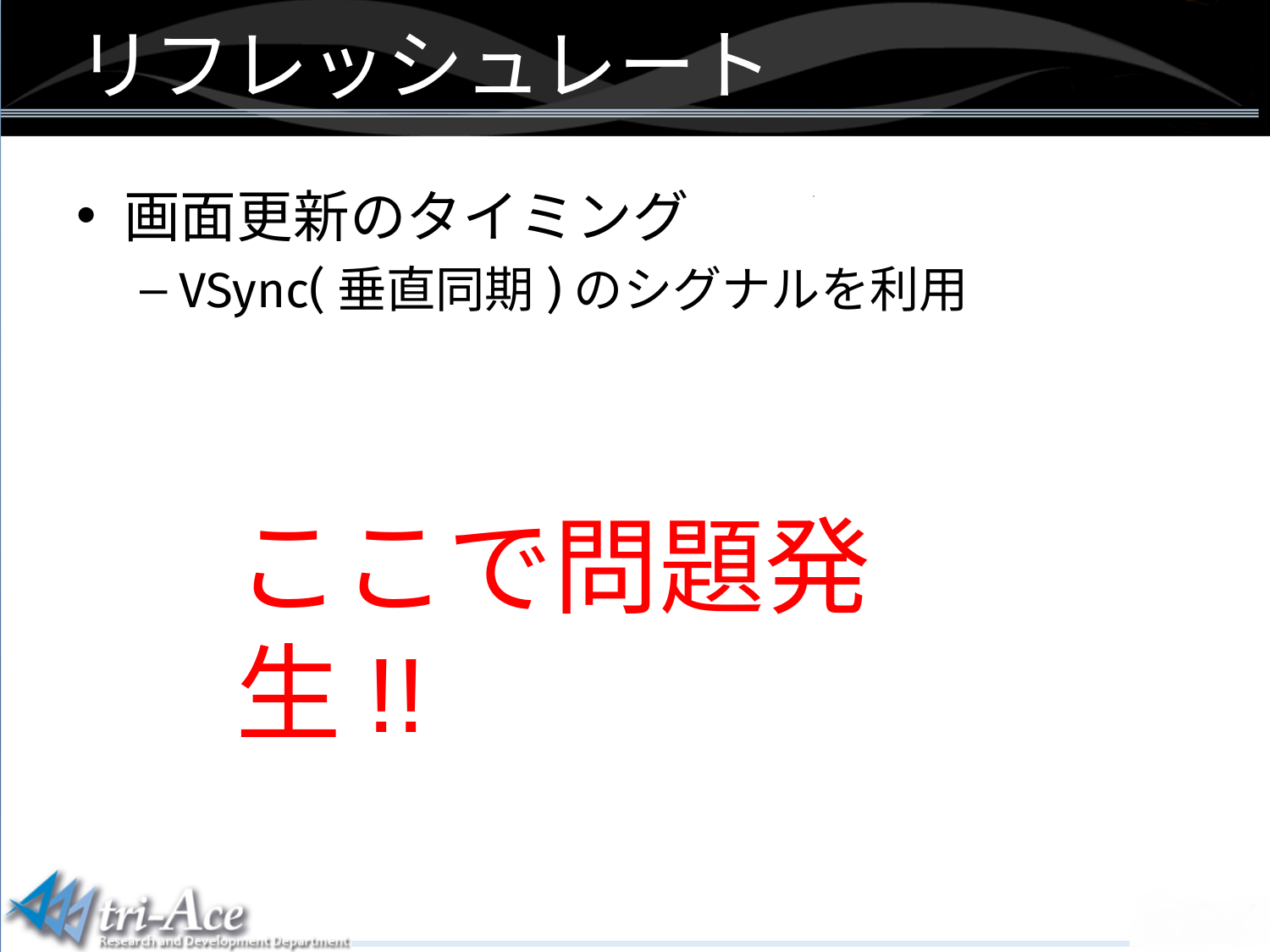

# リフレッシュレート
画面更新のタイミング
VSync(垂直同期)のシグナルを利用

ここで問題発生!!